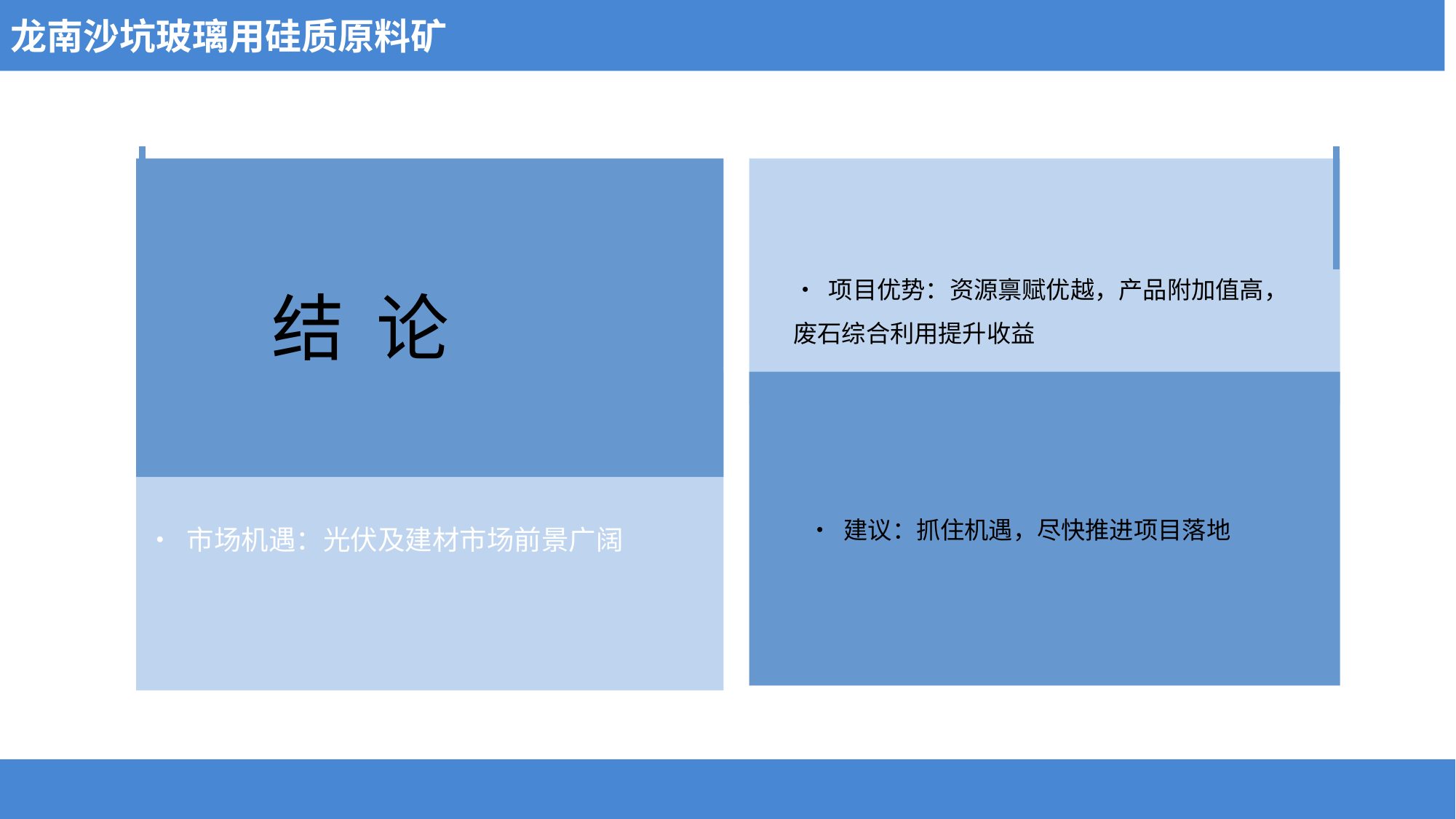

龙南沙坑玻璃用硅质原料矿

    结  论
• 项目优势：资源禀赋优越，产品附加值高，废石综合利用提升收益
• 市场机遇：光伏及建材市场前景广阔

• 建议：抓住机遇，尽快推进项目落地